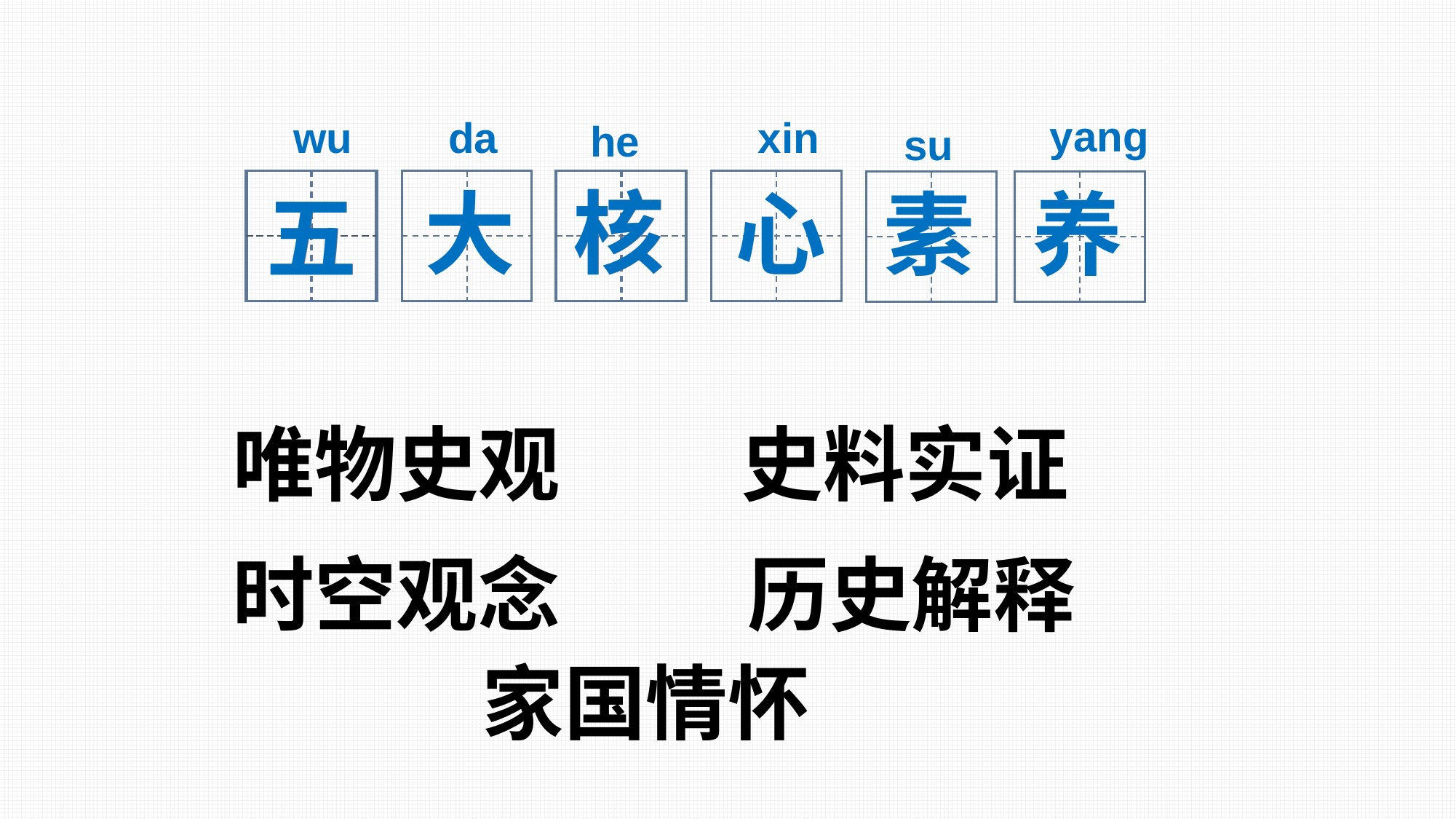

yang
wu
da
xin
he
su

核

五

心
核

五
大
素

养

唯物史观

史料实证
时空观念
历史解释
家国情怀